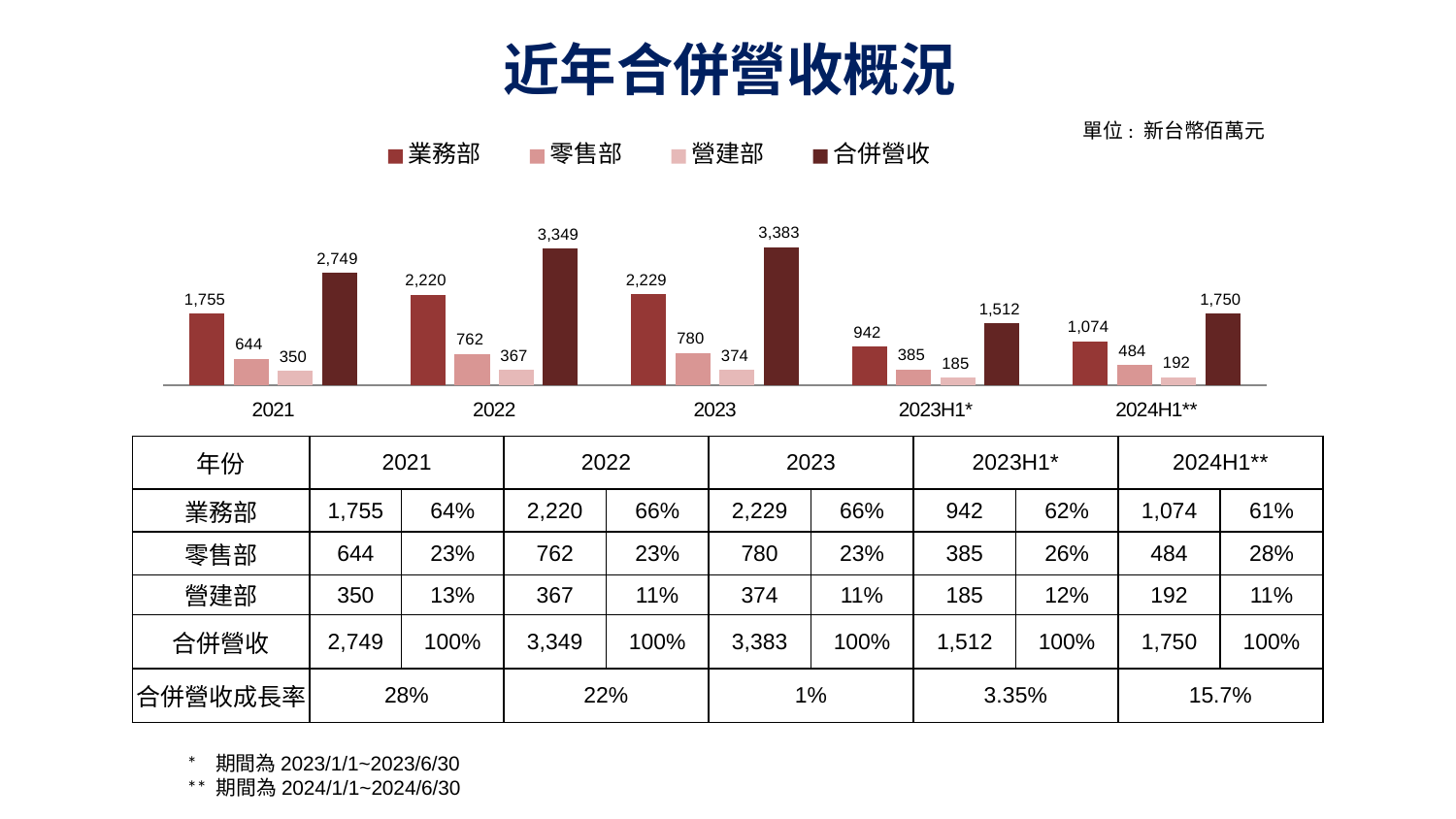

# 近年合併營收概況
單位: 新台幣佰萬元

### Chart

| Category | 業務部 | 零售部 | 營建部 | 合併營收 |
|---|---|---|---|---|
| 2021 | 1755.0 | 644.0 | 350.0 | 2749.0 |
| 2022 | 2220.0 | 762.0 | 367.0 | 3349.0 |
| 2023 | 2229.0 | 780.0 | 374.0 | 3383.0 |
| 2023H1* | 942.0 | 385.0 | 185.0 | 1512.0 |
| 2024H1** | 1074.0 | 484.0 | 192.0 | 1750.0 |
| 年份 | 2021 |  | 2022 |  | 2023 |  | 2023H1\* |  | 2024H1\*\* |  |
| --- | --- | --- | --- | --- | --- | --- | --- | --- | --- | --- |
| 業務部 | 1,755 | 64% | 2,220 | 66% | 2,229 | 66% | 942 | 62% | 1,074 | 61% |
| 零售部 | 644 | 23% | 762 | 23% | 780 | 23% | 385 | 26% | 484 | 28% |
| 營建部 | 350 | 13% | 367 | 11% | 374 | 11% | 185 | 12% | 192 | 11% |
| 合併營收 | 2,749 | 100% | 3,349 | 100% | 3,383 | 100% | 1,512 | 100% | 1,750 | 100% |
| 合併營收成長率 | 28% |  | 22% |  | 1% |  | 3.35% |  | 15.7% |  |
*   期間為2023/1/1~2023/6/30
** 期間為2024/1/1~2024/6/30